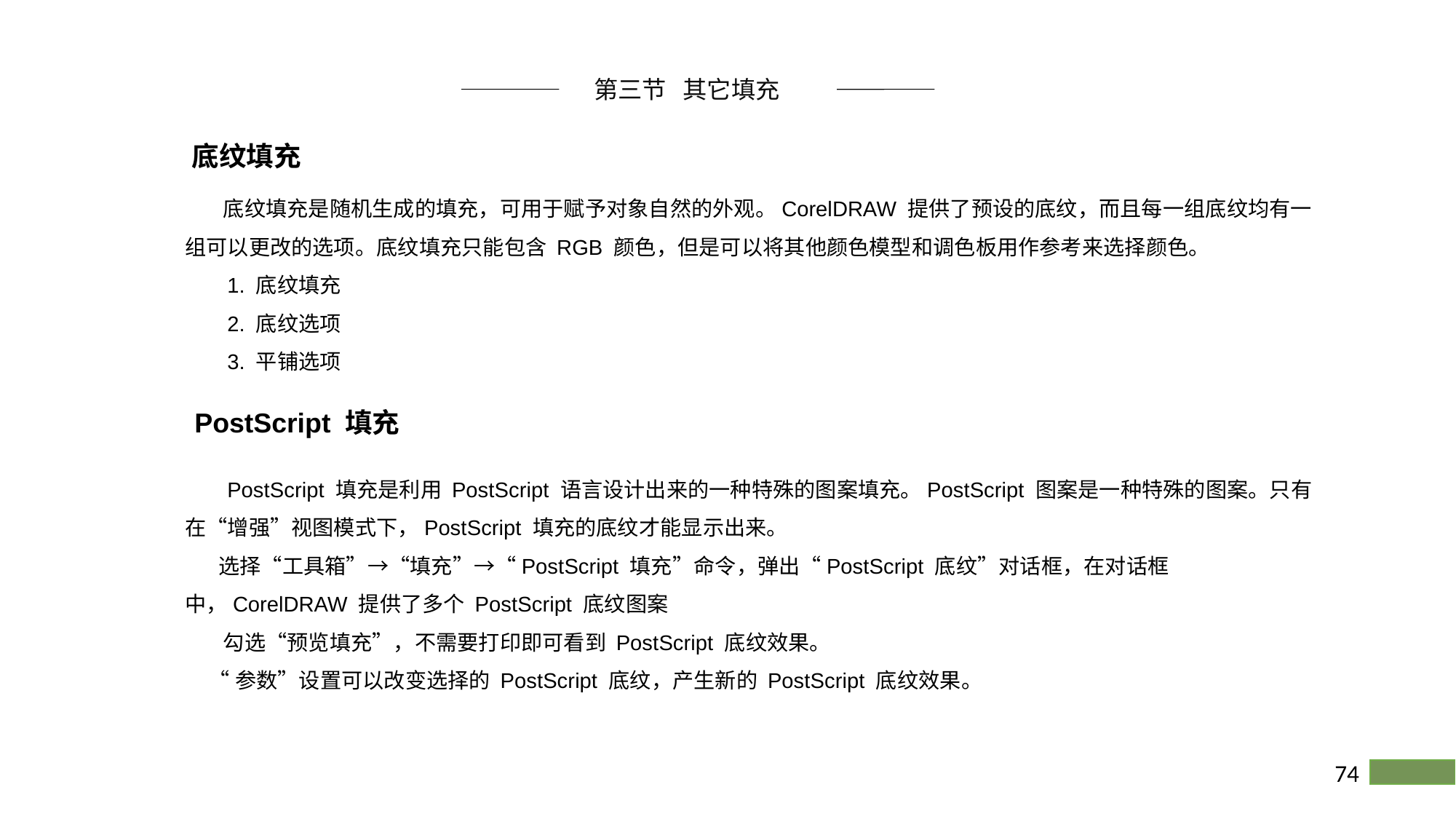

第三节   其它填充
底纹填充
       底纹填充是随机生成的填充，可用于赋予对象自然的外观。CorelDRAW 提供了预设的底纹，而且每一组底纹均有一组可以更改的选项。底纹填充只能包含 RGB 颜色，但是可以将其他颜色模型和调色板用作参考来选择颜色。
       1. 底纹填充
       2. 底纹选项
       3. 平铺选项

PostScript 填充
       PostScript 填充是利用 PostScript 语言设计出来的一种特殊的图案填充。PostScript 图案是一种特殊的图案。只有在“增强”视图模式下，PostScript 填充的底纹才能显示出来。
      选择“工具箱”→“填充”→“PostScript 填充”命令，弹出“PostScript 底纹”对话框，在对话框中，CorelDRAW 提供了多个 PostScript 底纹图案
       勾选“预览填充”，不需要打印即可看到 PostScript 底纹效果。
     “参数”设置可以改变选择的 PostScript 底纹，产生新的 PostScript 底纹效果。
74